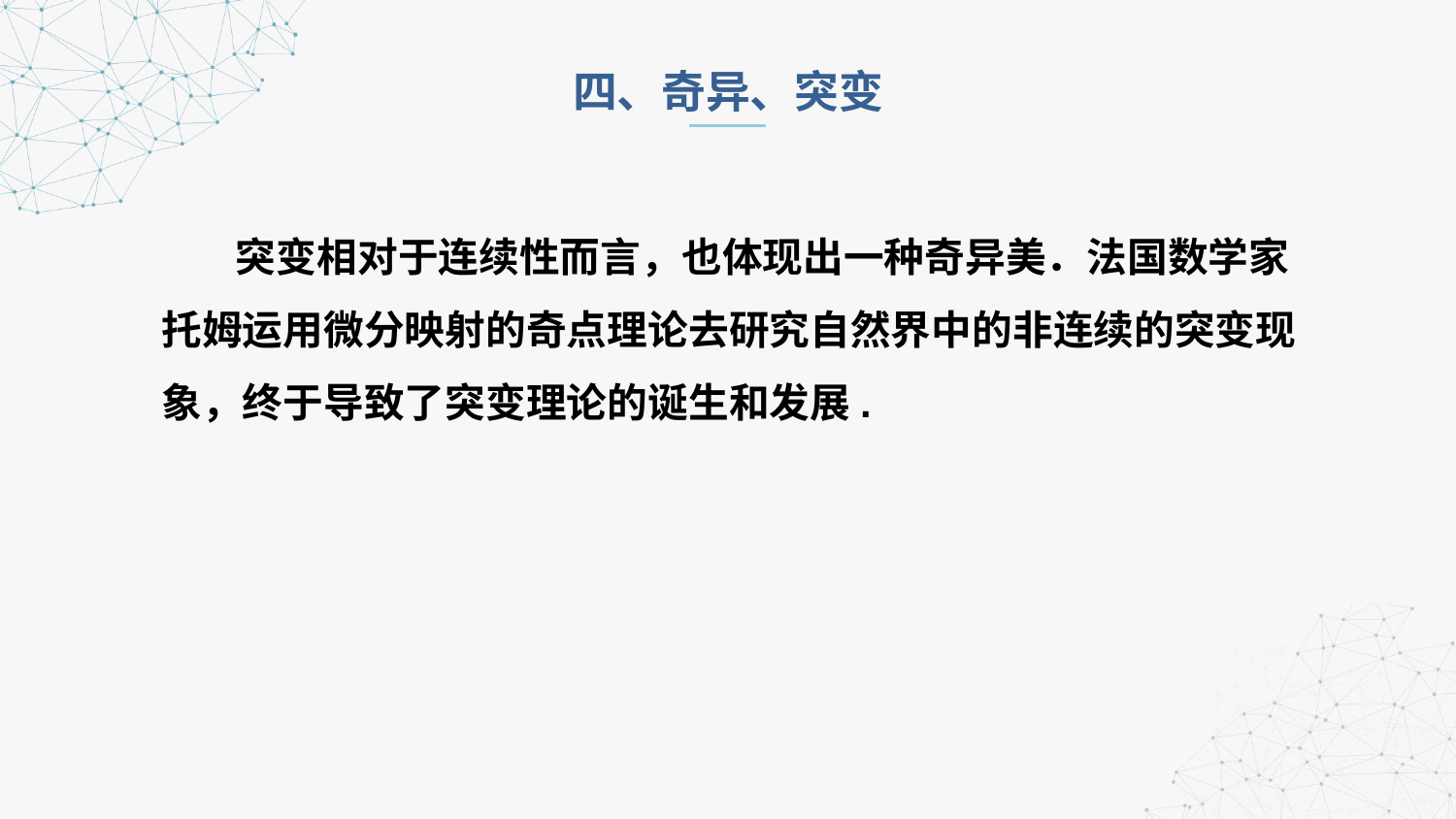

四、奇异、突变

       突变相对于连续性而言，也体现出一种奇异美．法国数学家托姆运用微分映射的奇点理论去研究自然界中的非连续的突变现象，终于导致了突变理论的诞生和发展.